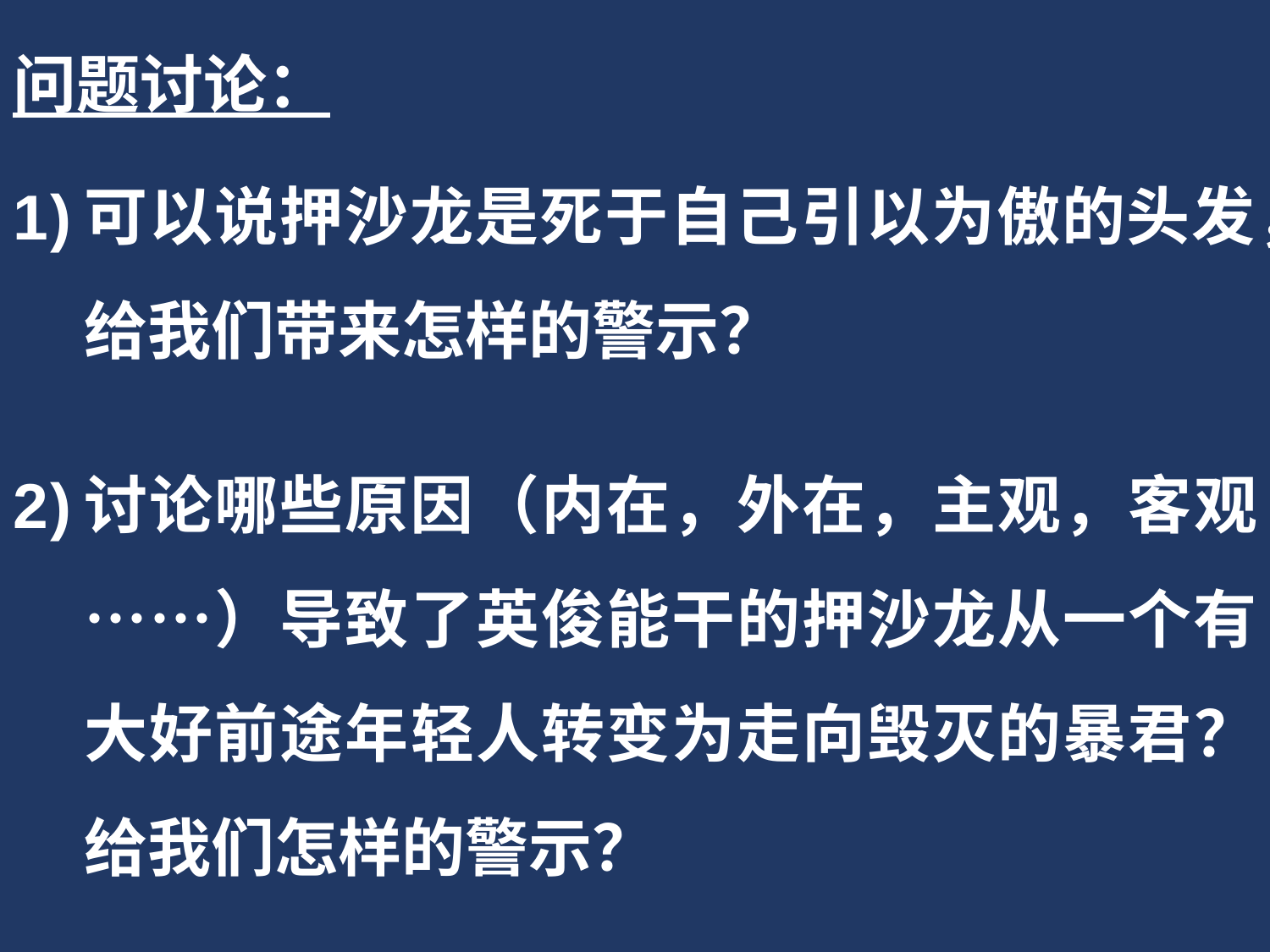

问题讨论：
可以说押沙龙是死于自己引以为傲的头发，给我们带来怎样的警示？

讨论哪些原因（内在，外在，主观，客观……）导致了英俊能干的押沙龙从一个有大好前途年轻人转变为走向毁灭的暴君？给我们怎样的警示？